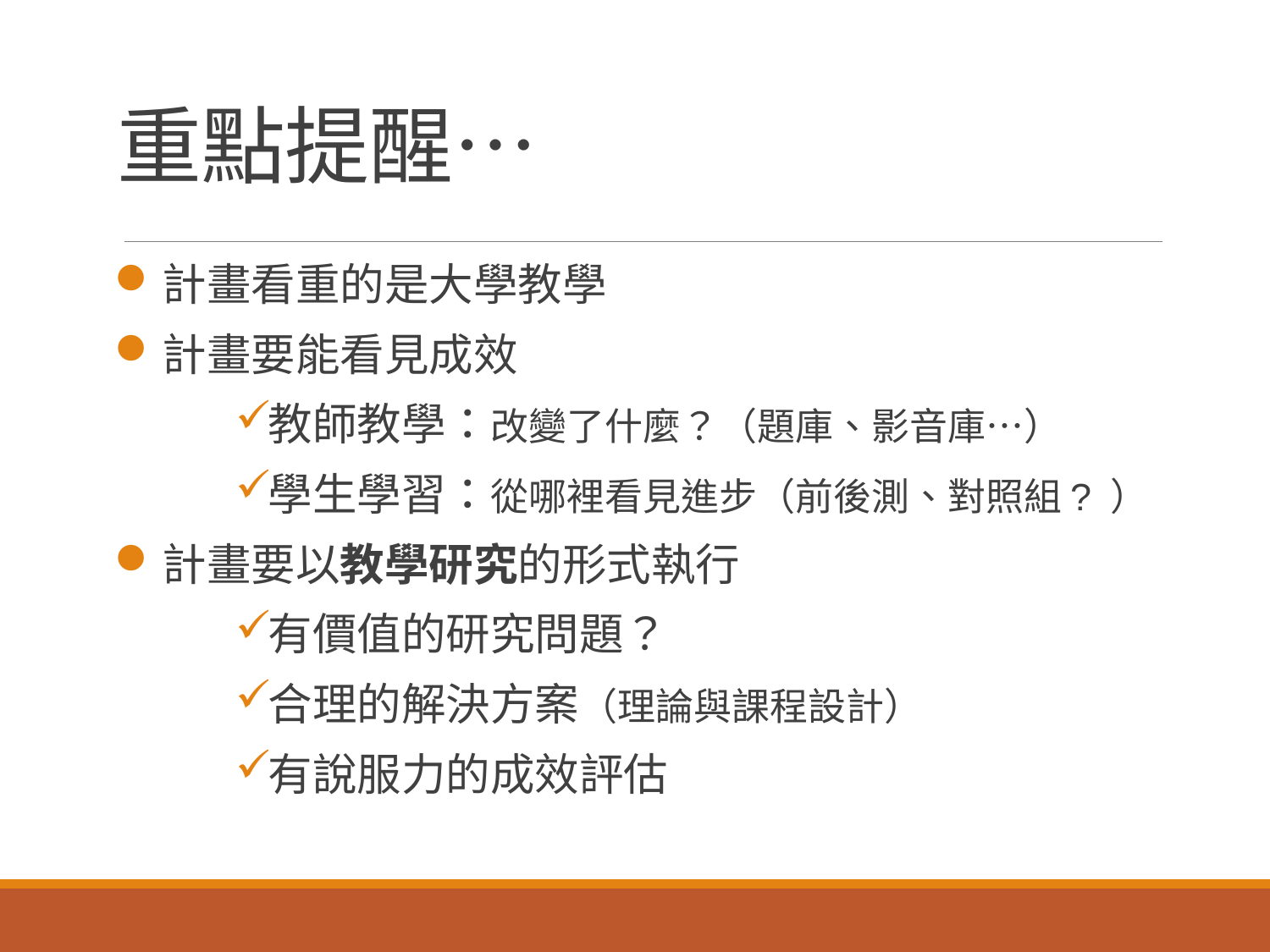

# 重點提醒…
計畫看重的是大學教學
計畫要能看見成效
教師教學：改變了什麼？（題庫、影音庫…）
學生學習：從哪裡看見進步（前後測、對照組? ）
計畫要以教學研究的形式執行
有價值的研究問題？
合理的解決方案（理論與課程設計）
有說服力的成效評估